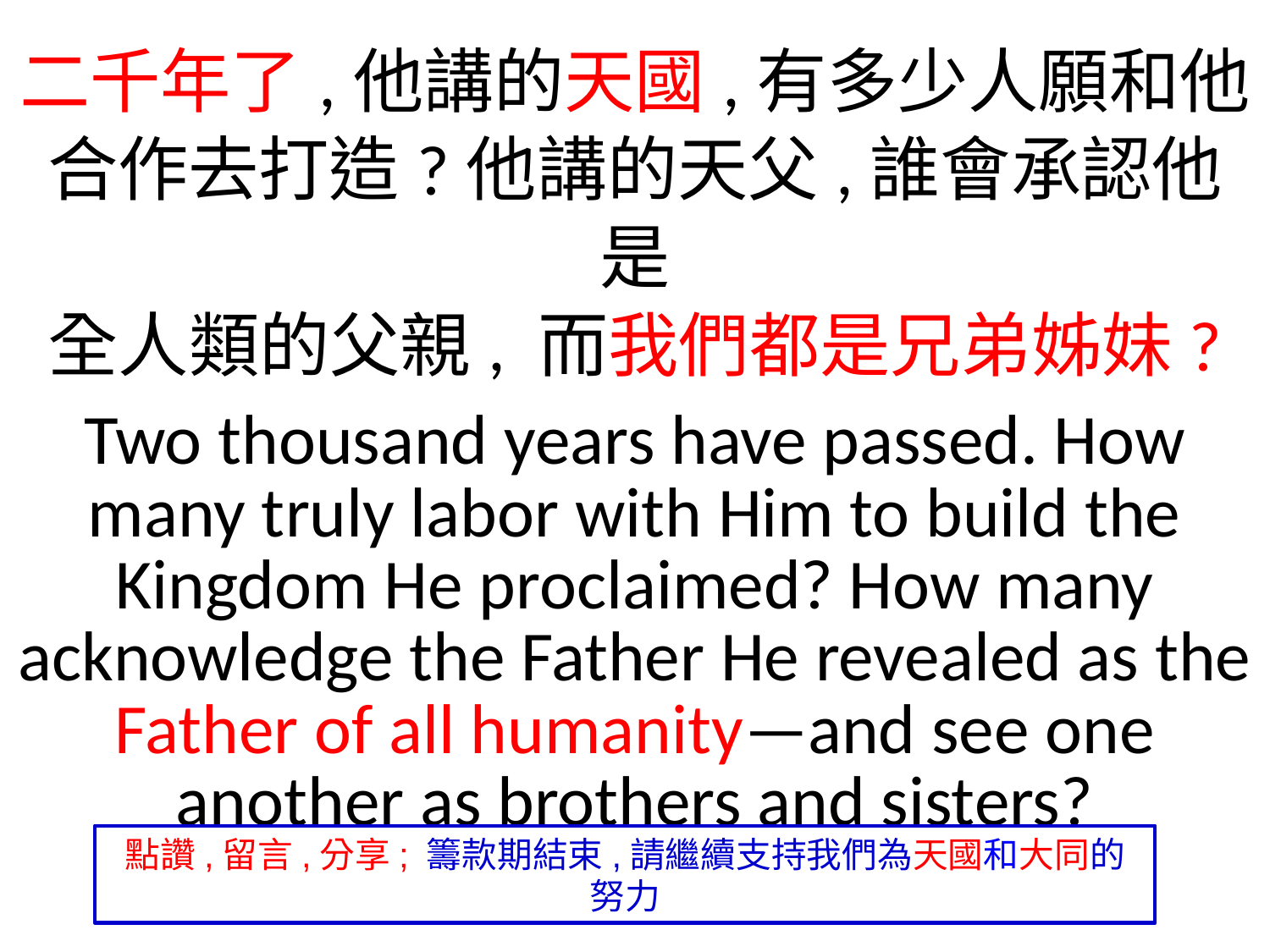

二千年了,他講的天國,有多少人願和他合作去打造?他講的天父,誰會承認他是
全人類的父親, 而我們都是兄弟姊妹?
Two thousand years have passed. How many truly labor with Him to build the Kingdom He proclaimed? How many acknowledge the Father He revealed as the Father of all humanity—and see one another as brothers and sisters?

點讚,留言,分享; 籌款期結束,請繼續支持我們為天國和大同的努力